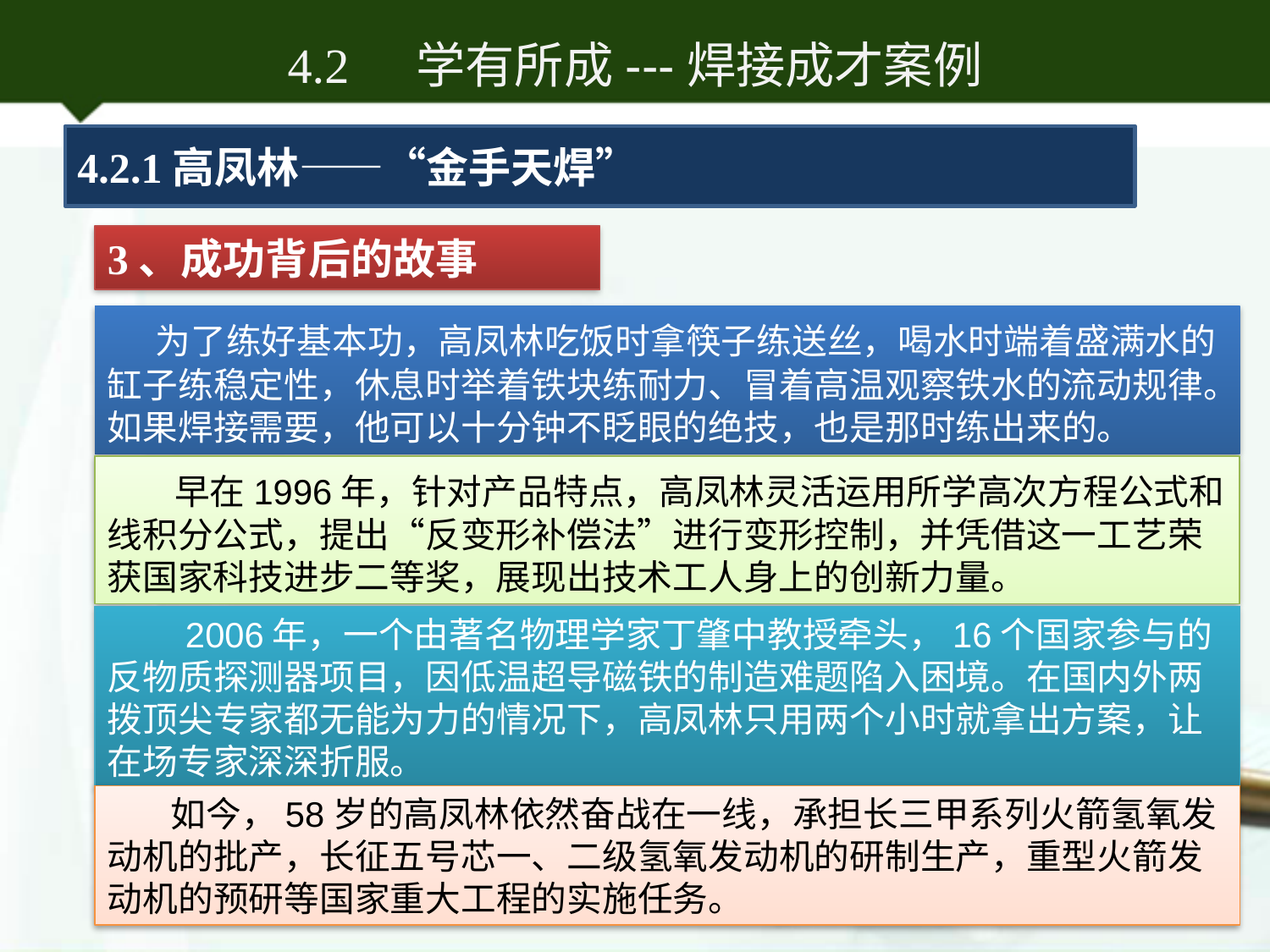

# 4.2    学有所成---焊接成才案例
4.2.1高凤林——“金手天焊”
3、成功背后的故事
    为了练好基本功，高凤林吃饭时拿筷子练送丝，喝水时端着盛满水的缸子练稳定性，休息时举着铁块练耐力、冒着高温观察铁水的流动规律。如果焊接需要，他可以十分钟不眨眼的绝技，也是那时练出来的。
      早在1996年，针对产品特点，高凤林灵活运用所学高次方程公式和线积分公式，提出“反变形补偿法”进行变形控制，并凭借这一工艺荣获国家科技进步二等奖，展现出技术工人身上的创新力量。
        2006年，一个由著名物理学家丁肇中教授牵头，16个国家参与的反物质探测器项目，因低温超导磁铁的制造难题陷入困境。在国内外两拨顶尖专家都无能为力的情况下，高凤林只用两个小时就拿出方案，让在场专家深深折服。
       如今，58岁的高凤林依然奋战在一线，承担长三甲系列火箭氢氧发动机的批产，长征五号芯一、二级氢氧发动机的研制生产，重型火箭发动机的预研等国家重大工程的实施任务。